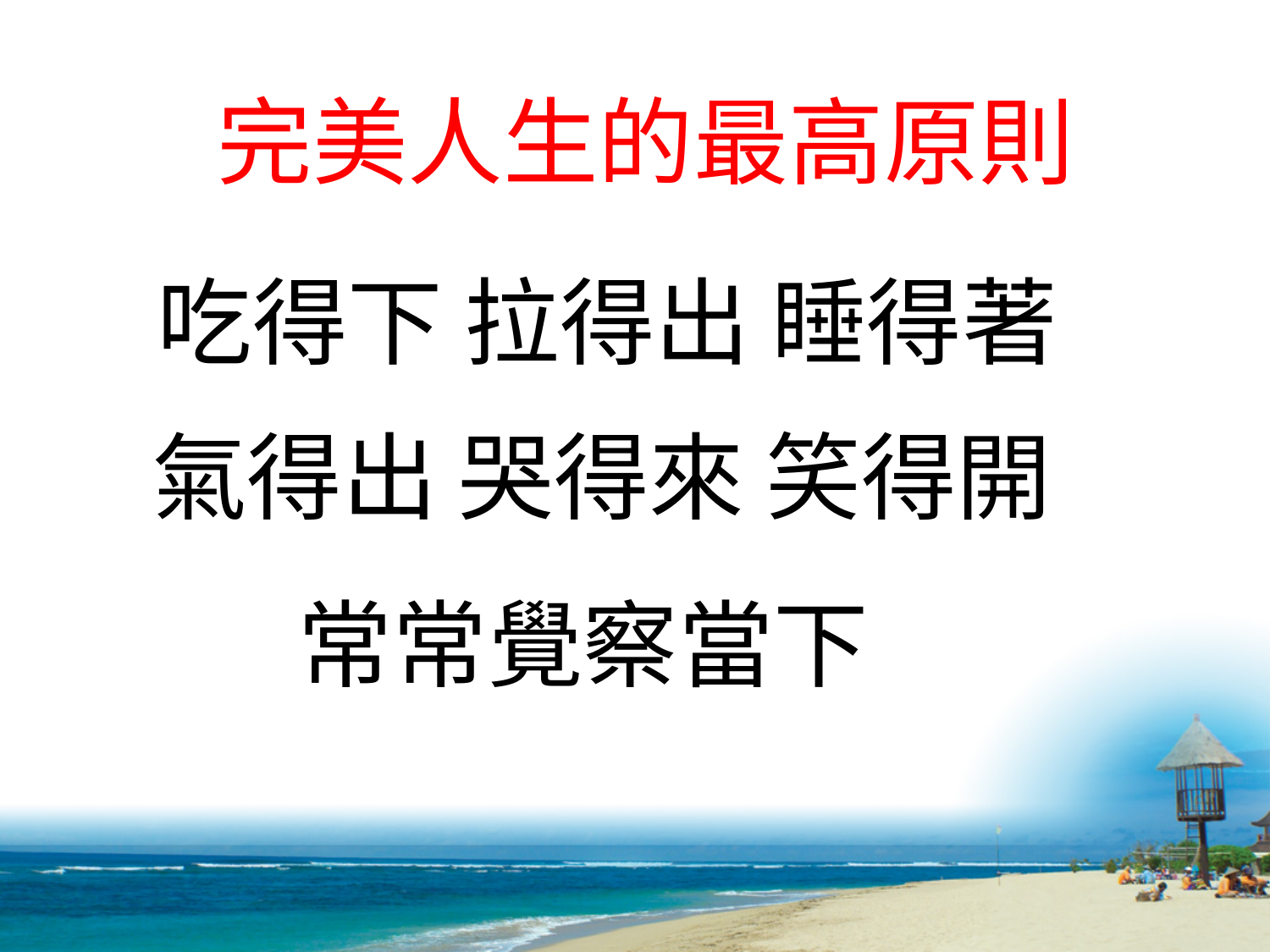

完美人生的最高原則
吃得下 拉得出 睡得著
氣得出 哭得來 笑得開
常常覺察當下